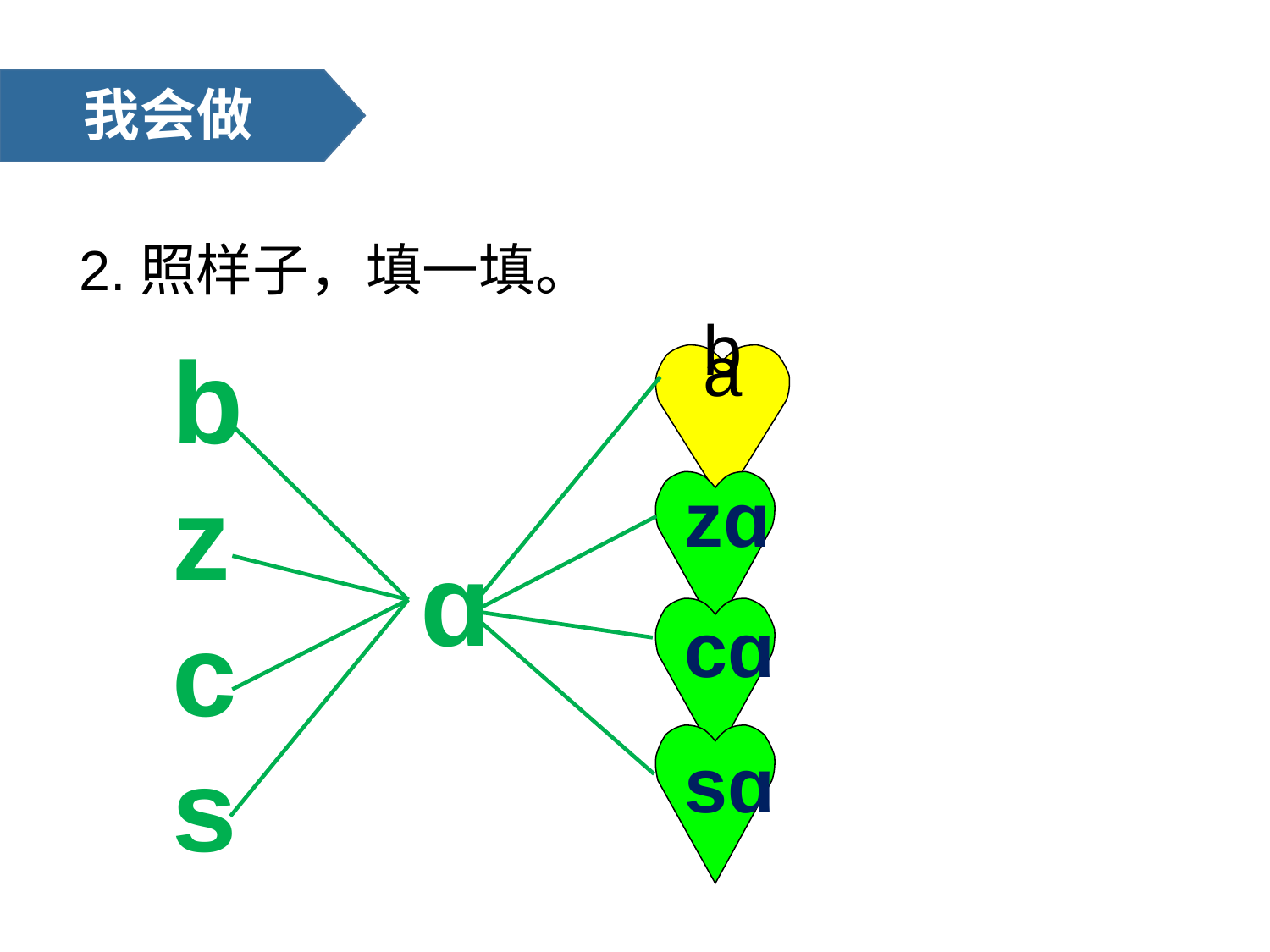

我会做
2.照样子，填一填。
b
ba

z
zɑ
ɑ
c
cɑ
sɑ
s